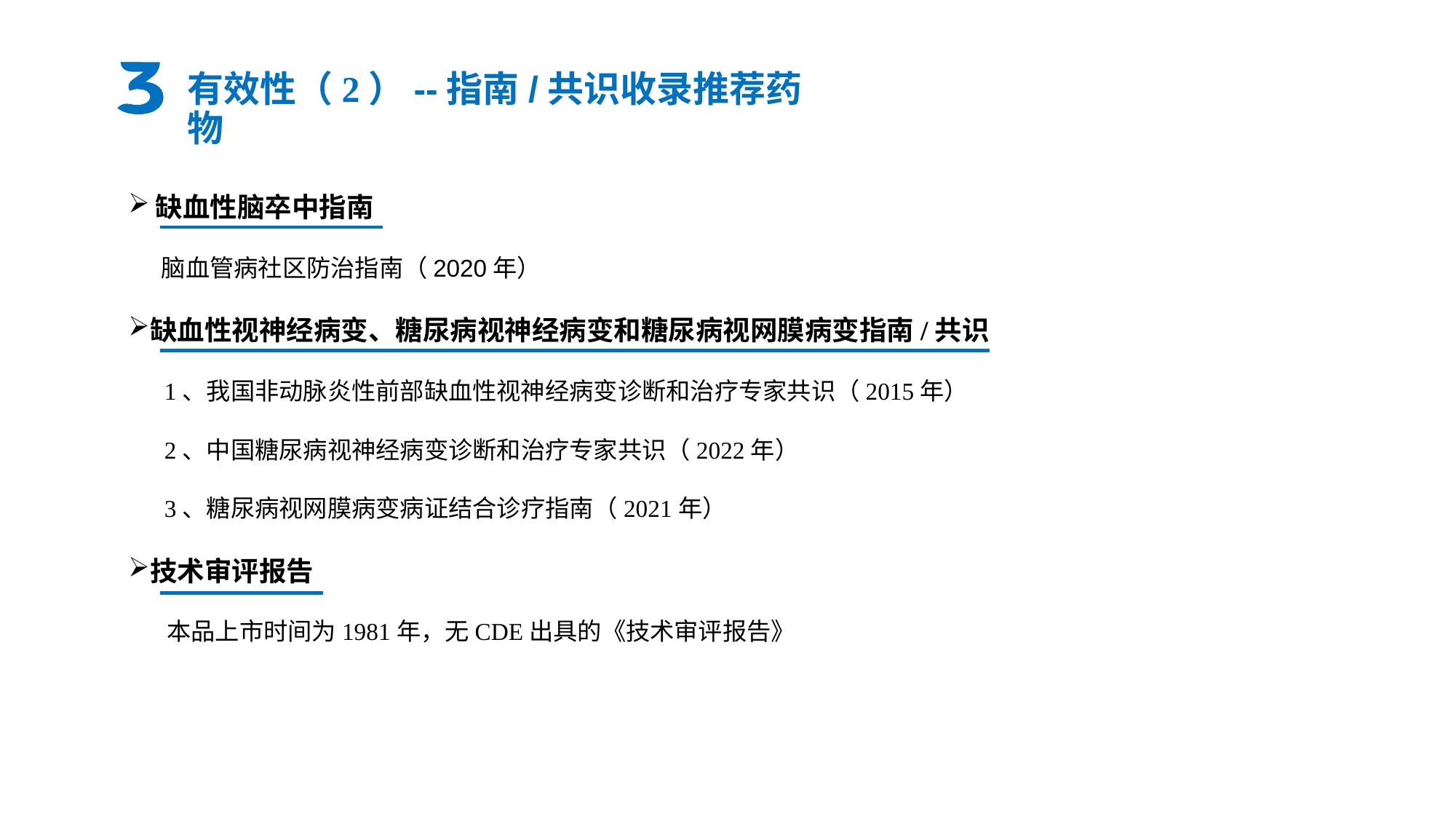

有效性（2）--指南/共识收录推荐药物
缺血性脑卒中指南
     脑血管病社区防治指南（2020年）
缺血性视神经病变、糖尿病视神经病变和糖尿病视网膜病变指南/共识
      1、我国非动脉炎性前部缺血性视神经病变诊断和治疗专家共识（2015年）
      2、中国糖尿病视神经病变诊断和治疗专家共识（2022年）
      3、糖尿病视网膜病变病证结合诊疗指南（2021年）
技术审评报告
      本品上市时间为1981年，无CDE出具的《技术审评报告》